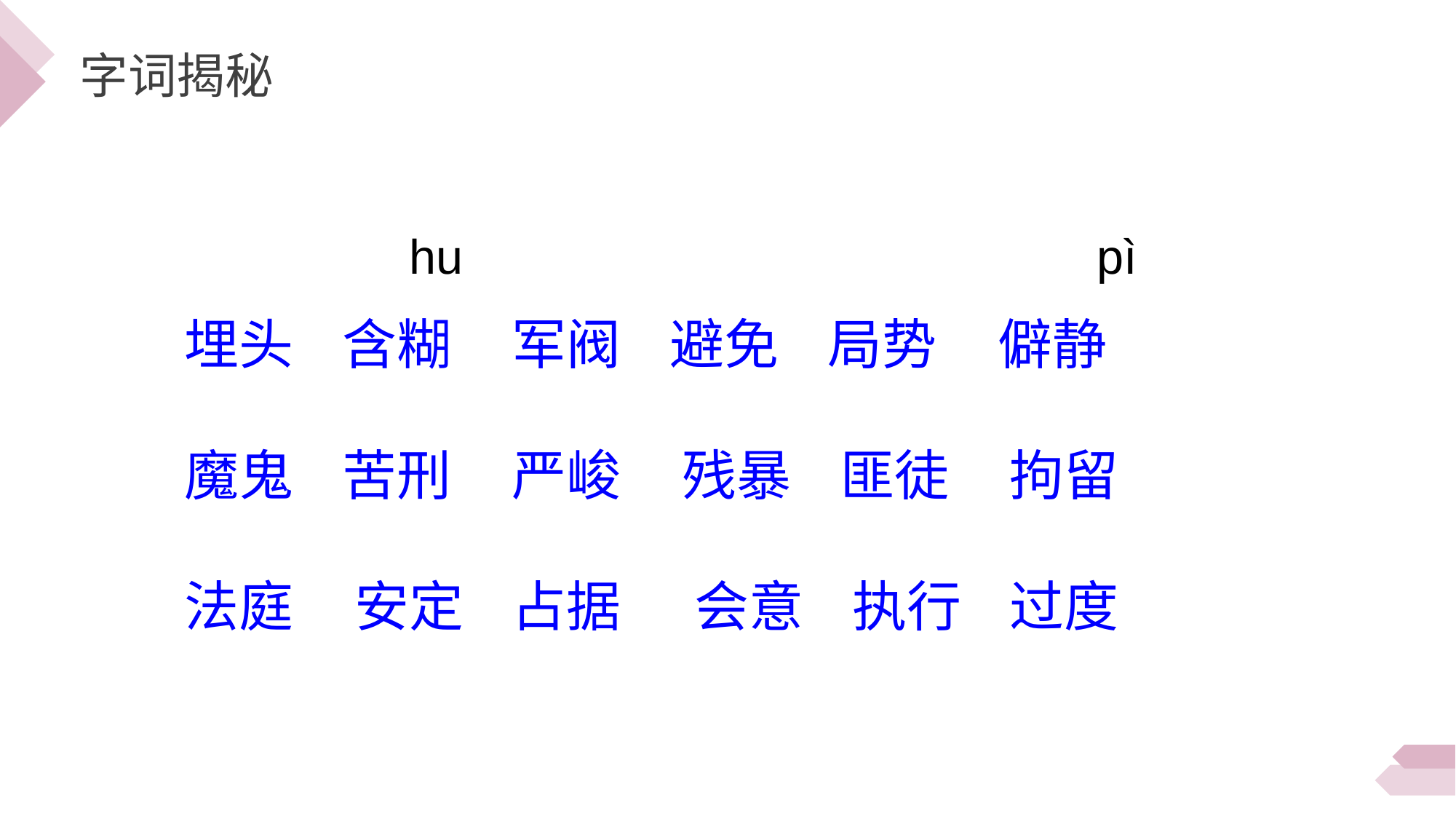

字词揭秘
hu
pì
埋头    含糊     军阀    避免    局势     僻静
魔鬼    苦刑     严峻     残暴    匪徒     拘留
法庭     安定    占据      会意    执行    过度